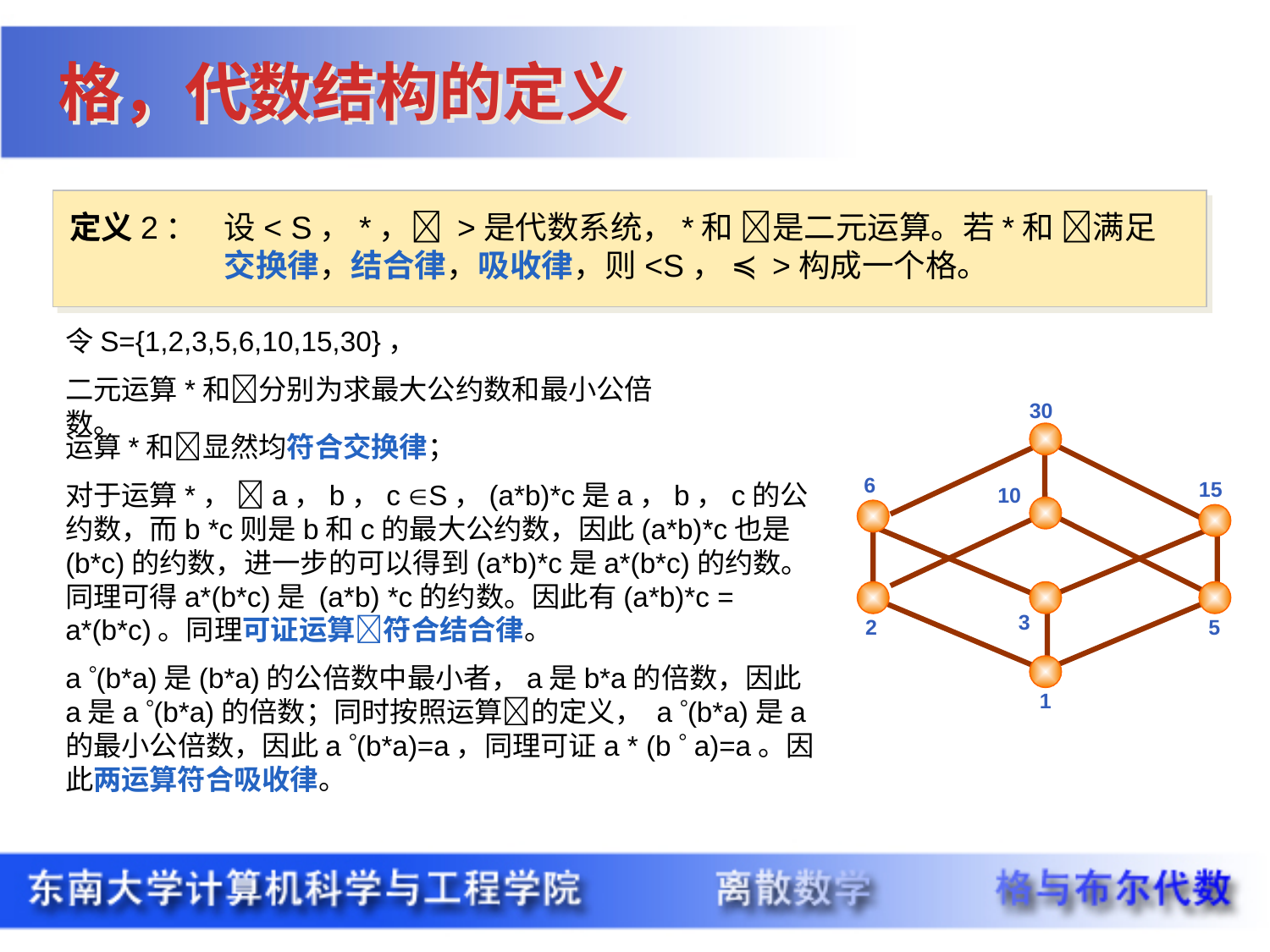

格，代数结构的定义

定义2：
设< S，*，° >是代数系统，*和 °是二元运算。若*和 °满足交换律，结合律，吸收律，则<S， ≼ >构成一个格。
令S={1,2,3,5,6,10,15,30}，
二元运算*和°分别为求最大公约数和最小公倍数。
30

6
15
10
3
2
5
1
运算*和°显然均符合交换律；
对于运算*， ∀a，b，c ∈S，(a*b)*c是a，b，c的公约数，而b *c则是b和c的最大公约数，因此(a*b)*c也是(b*c)的约数，进一步的可以得到(a*b)*c是a*(b*c)的约数。同理可得a*(b*c)是 (a*b) *c的约数。因此有(a*b)*c = a*(b*c)。同理可证运算°符合结合律。
a °(b*a)是(b*a)的公倍数中最小者，a是b*a的倍数，因此a是a °(b*a)的倍数；同时按照运算°的定义， a °(b*a)是a的最小公倍数，因此a °(b*a)=a，同理可证a * (b ° a)=a。因此两运算符合吸收律。